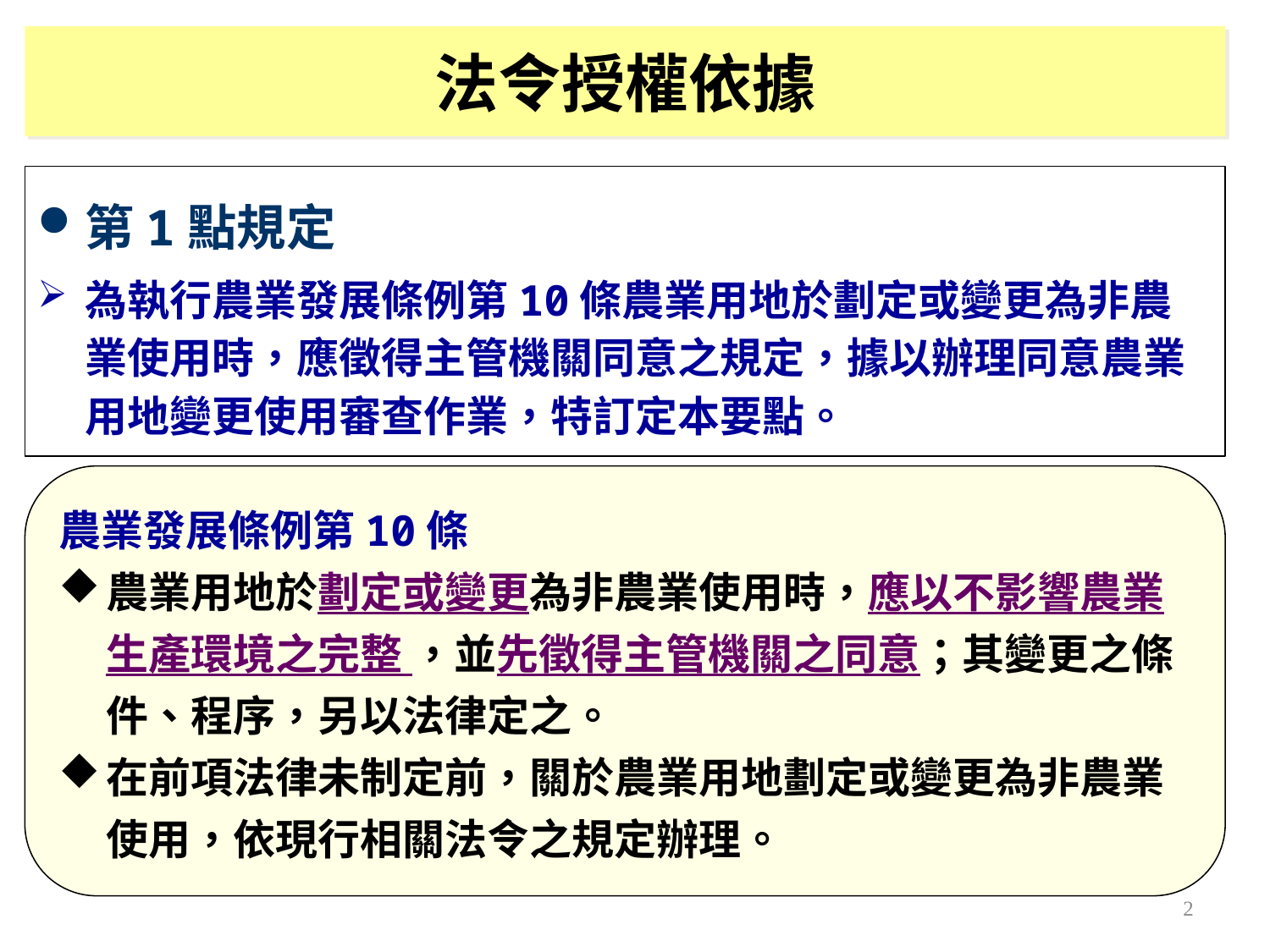

法令授權依據

第1點規定
為執行農業發展條例第10條農業用地於劃定或變更為非農業使用時，應徵得主管機關同意之規定，據以辦理同意農業用地變更使用審查作業，特訂定本要點。

農業發展條例第10條
農業用地於劃定或變更為非農業使用時，應以不影響農業生產環境之完整 ，並先徵得主管機關之同意；其變更之條件、程序，另以法律定之。
在前項法律未制定前，關於農業用地劃定或變更為非農業使用，依現行相關法令之規定辦理。
2